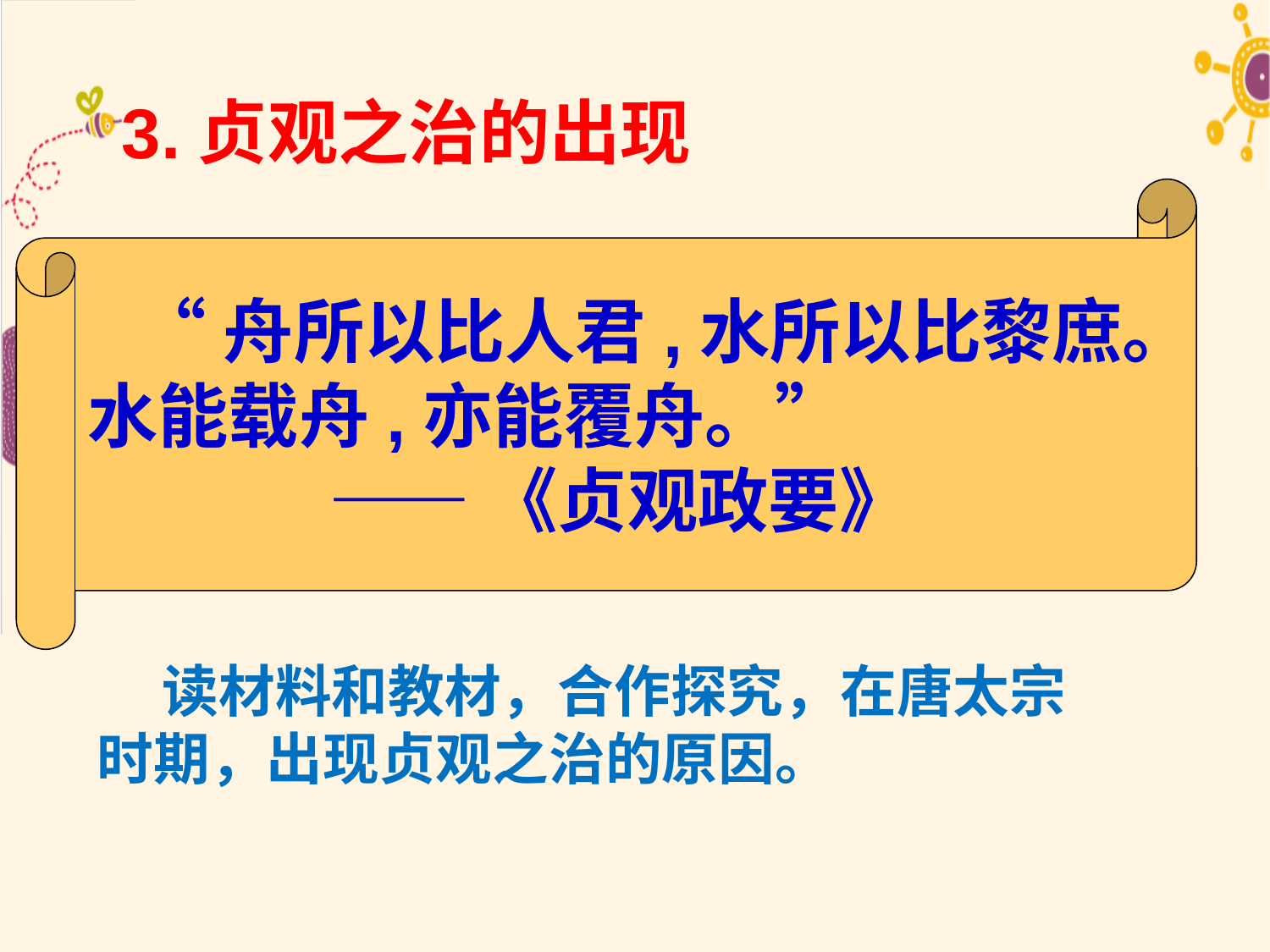

3.贞观之治的出现
   “舟所以比人君,水所以比黎庶。
水能载舟,亦能覆舟。”
               ——《贞观政要》
    读材料和教材，合作探究，在唐太宗时期，出现贞观之治的原因。